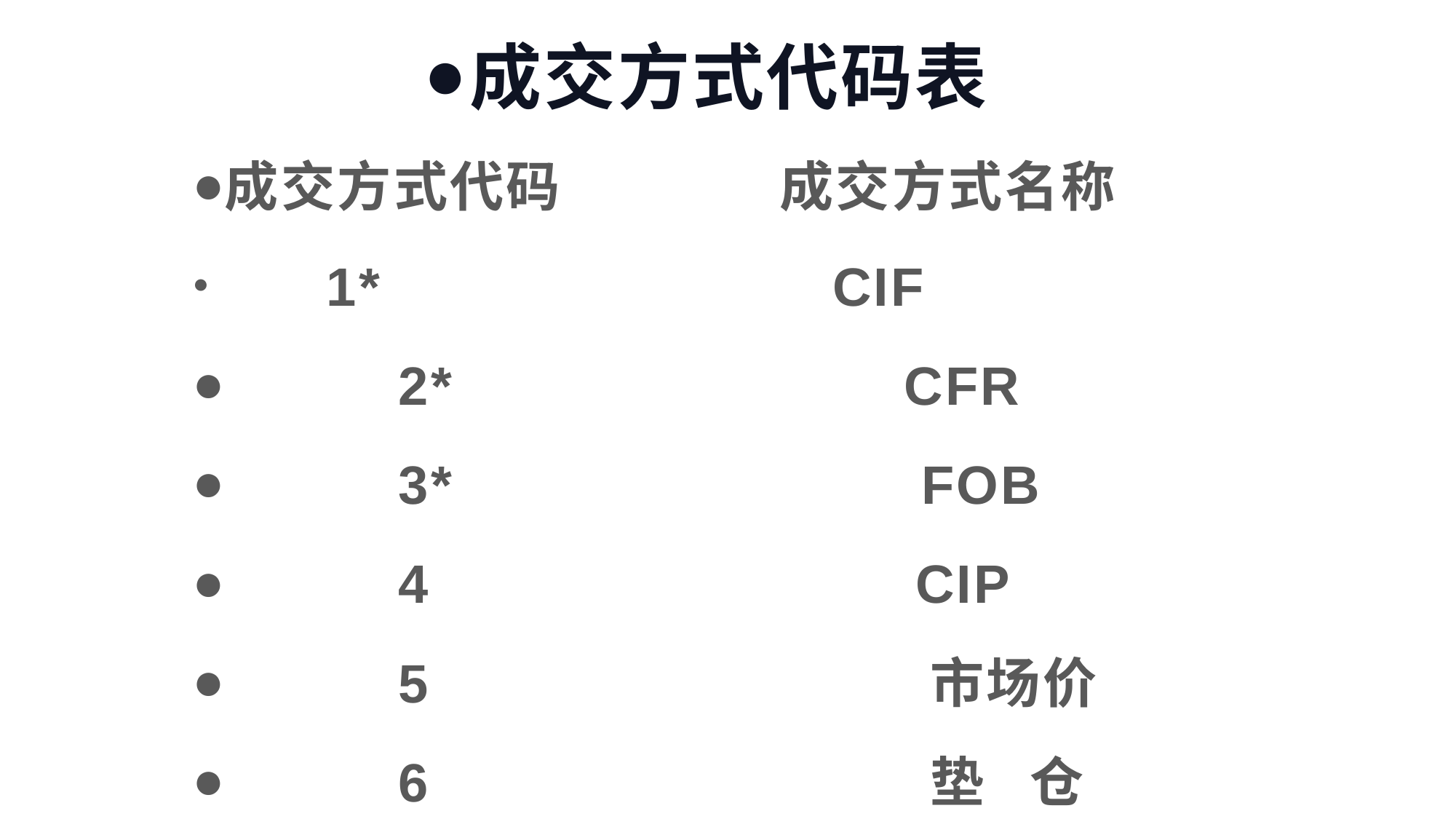

成交方式代码表
成交方式代码               成交方式名称
           1*                          CIF
          2*                          CFR
          3*                           FOB
          4                            CIP
          5                            市场价
          6                            垫   仓